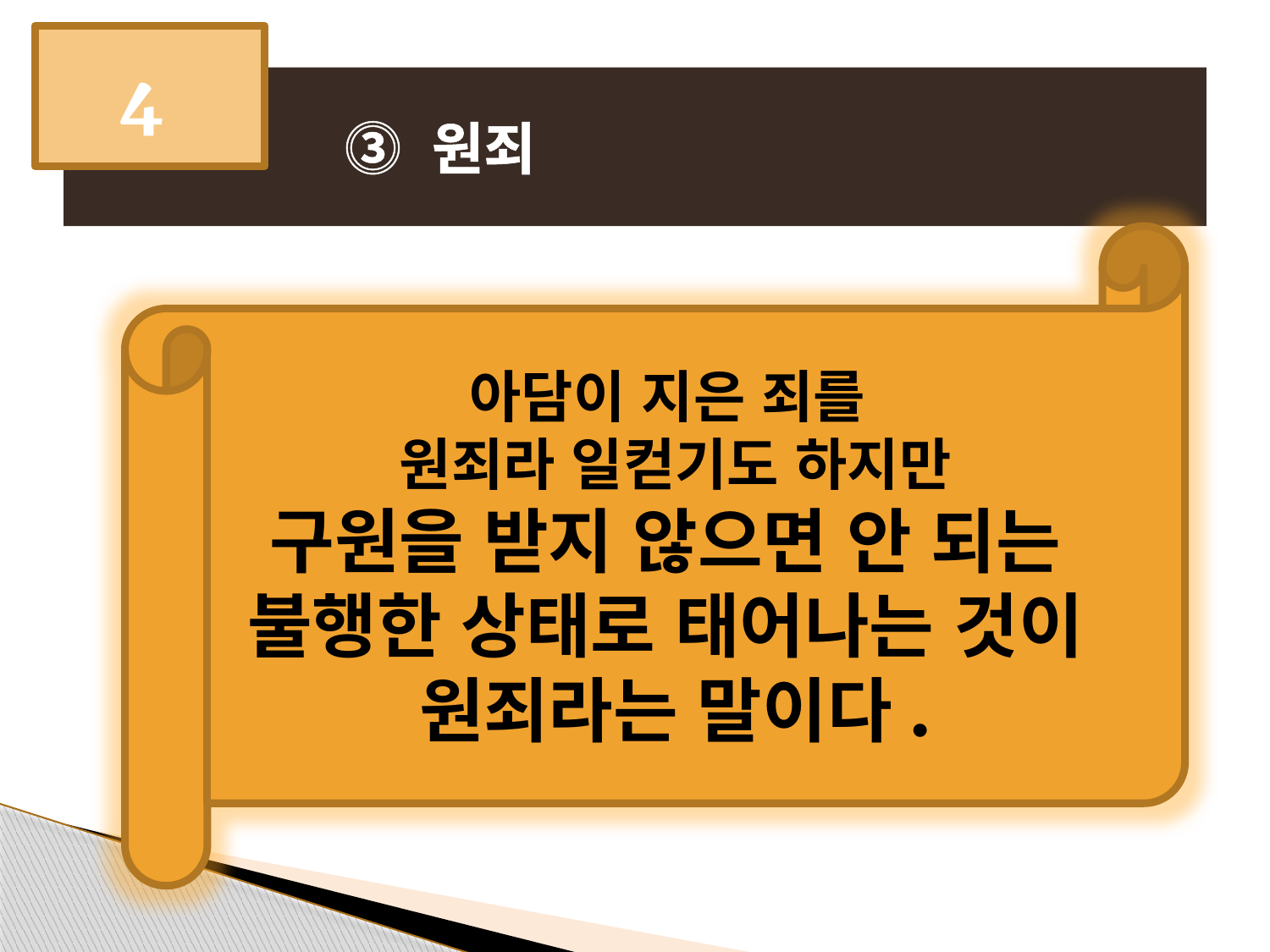

4
# ⓷ 원죄
아담이 지은 죄를
원죄라 일컫기도 하지만
구원을 받지 않으면 안 되는
불행한 상태로 태어나는 것이
원죄라는 말이다.